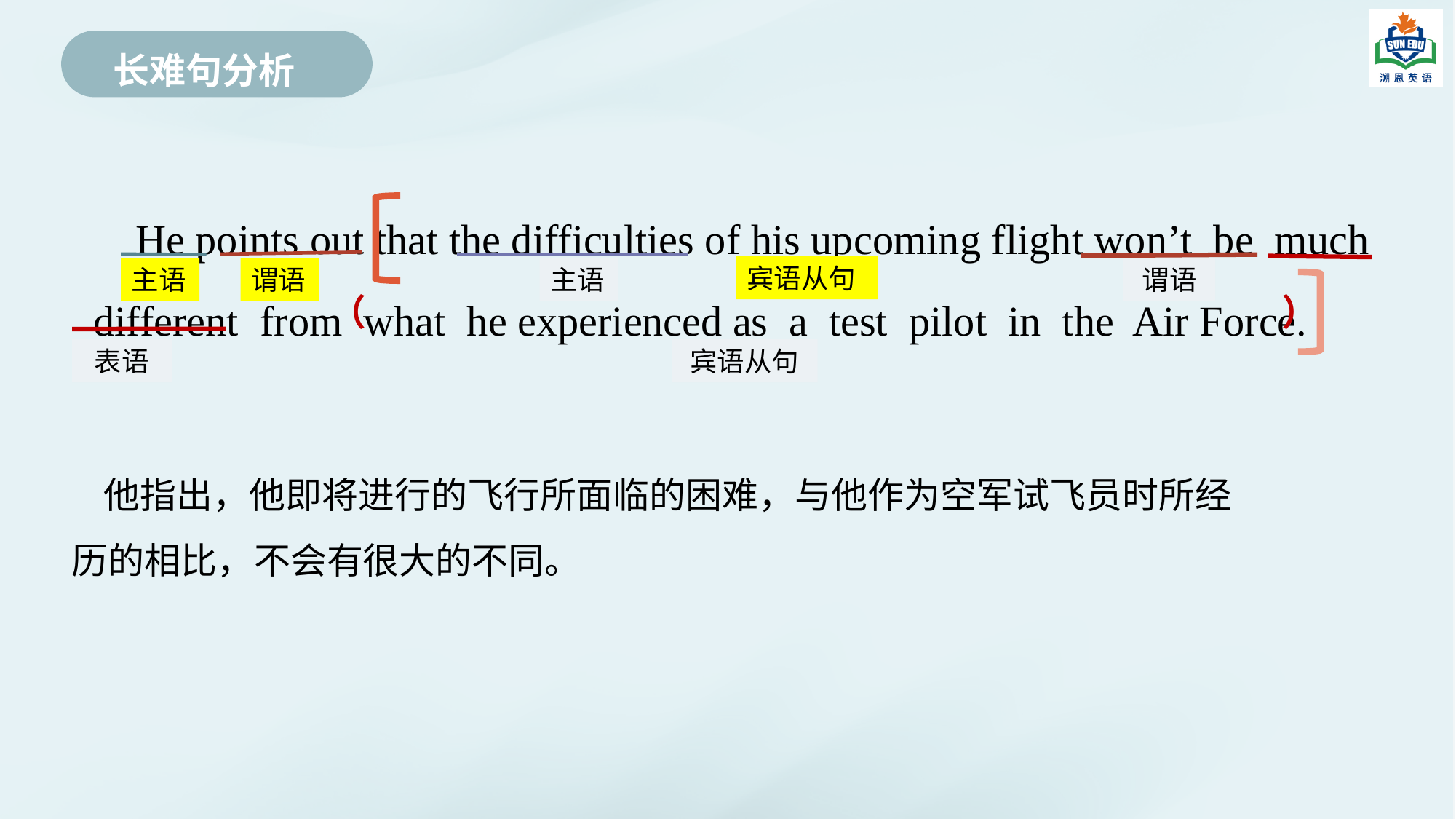

长难句分析
     He points out that the difficulties of his upcoming flight won’t  be  much  different  from  what  he experienced as  a  test  pilot  in  the  Air Force.

宾语从句
主语
谓语
主语
谓语

（
）
表语
宾语从句
他指出，他即将进行的飞行所面临的困难，与他作为空军试飞员时所经历的相比，不会有很大的不同。